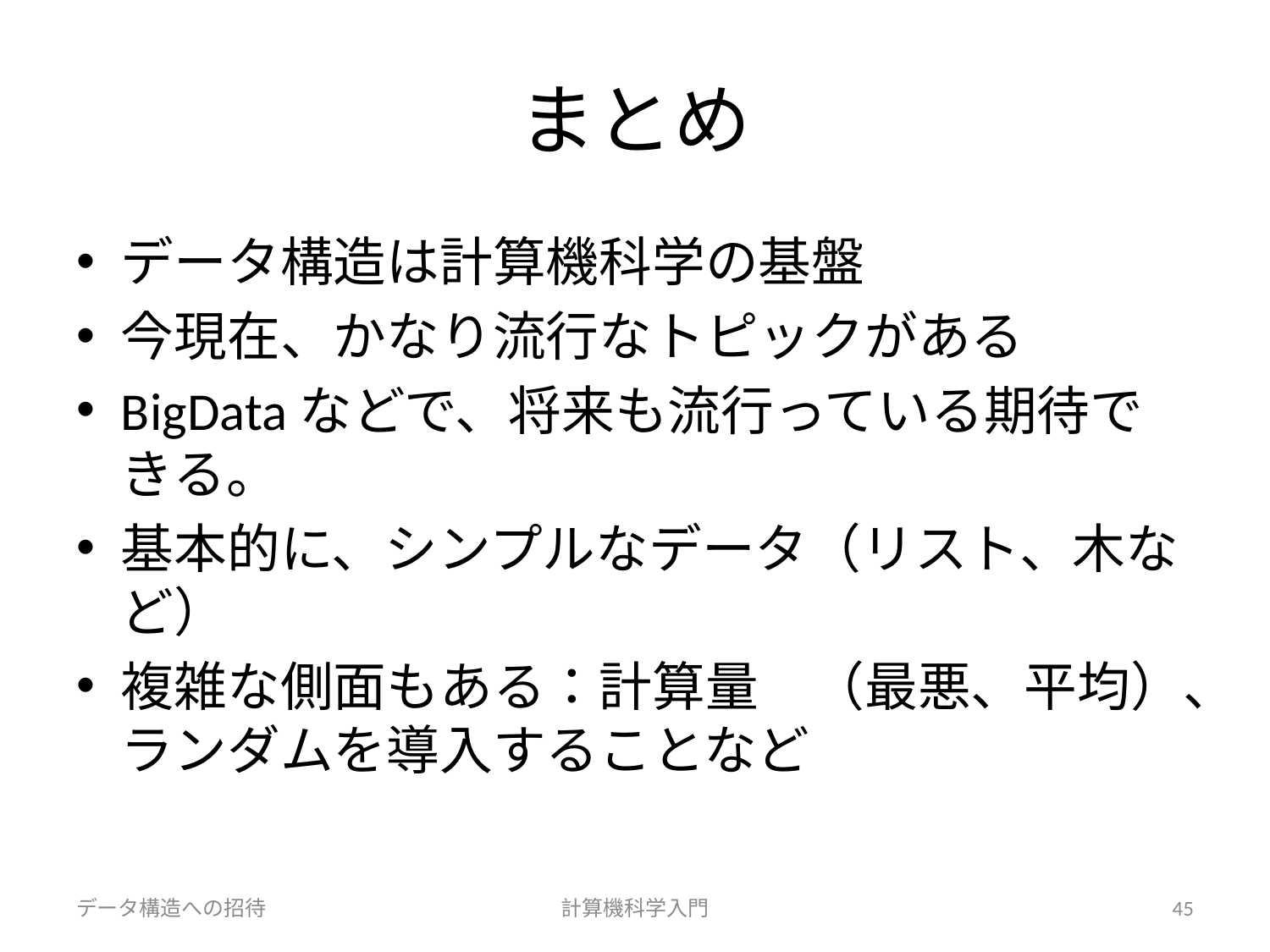

# まとめ
データ構造は計算機科学の基盤
今現在、かなり流行なトピックがある
BigDataなどで、将来も流行っている期待できる。
基本的に、シンプルなデータ（リスト、木など）
複雑な側面もある：計算量　（最悪、平均）、ランダムを導入することなど

データ構造への招待
計算機科学入門
45